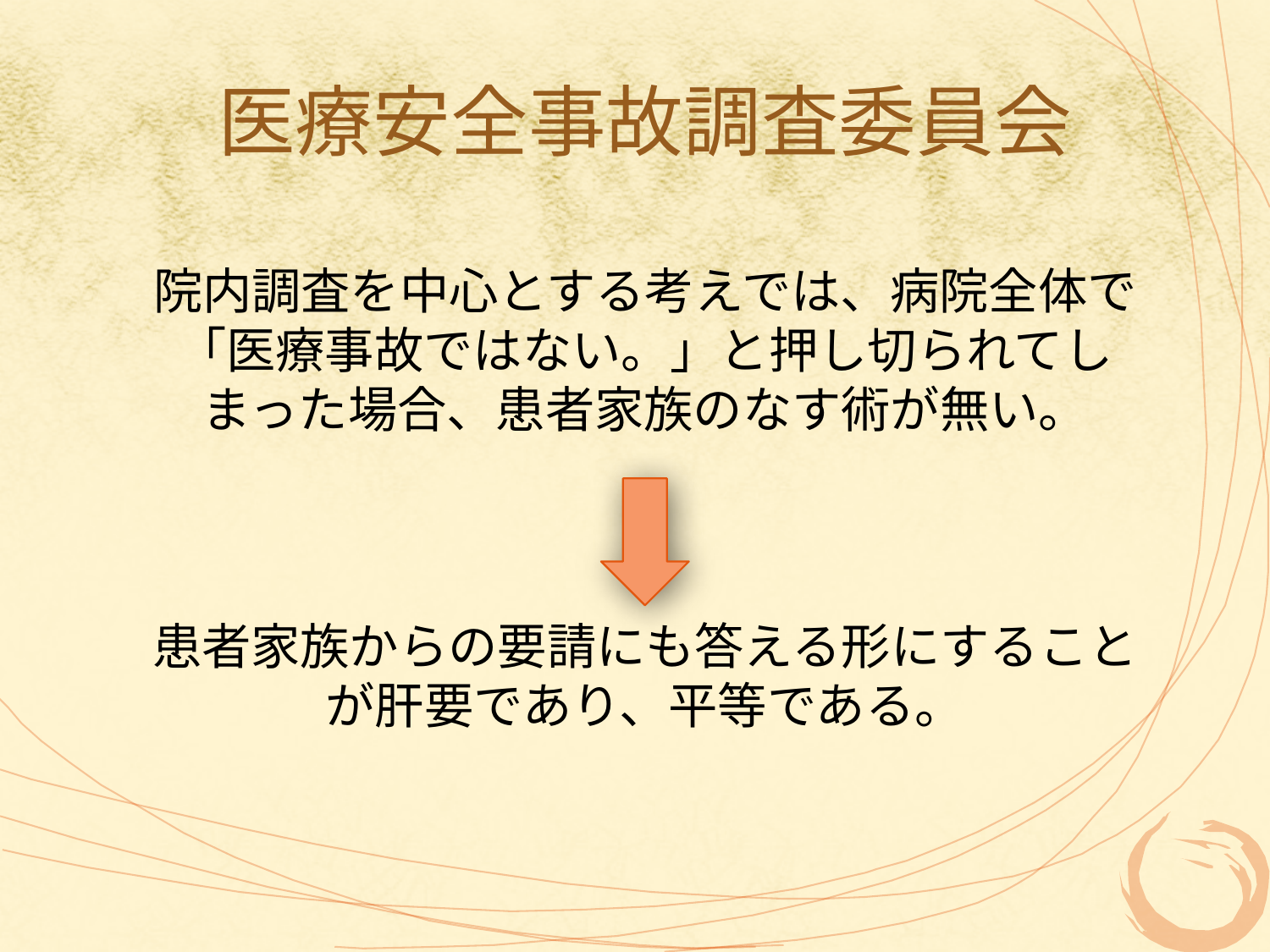

# 医療安全事故調査委員会
院内調査を中心とする考えでは、病院全体で「医療事故ではない。」と押し切られてしまった場合、患者家族のなす術が無い。

患者家族からの要請にも答える形にすることが肝要であり、平等である。